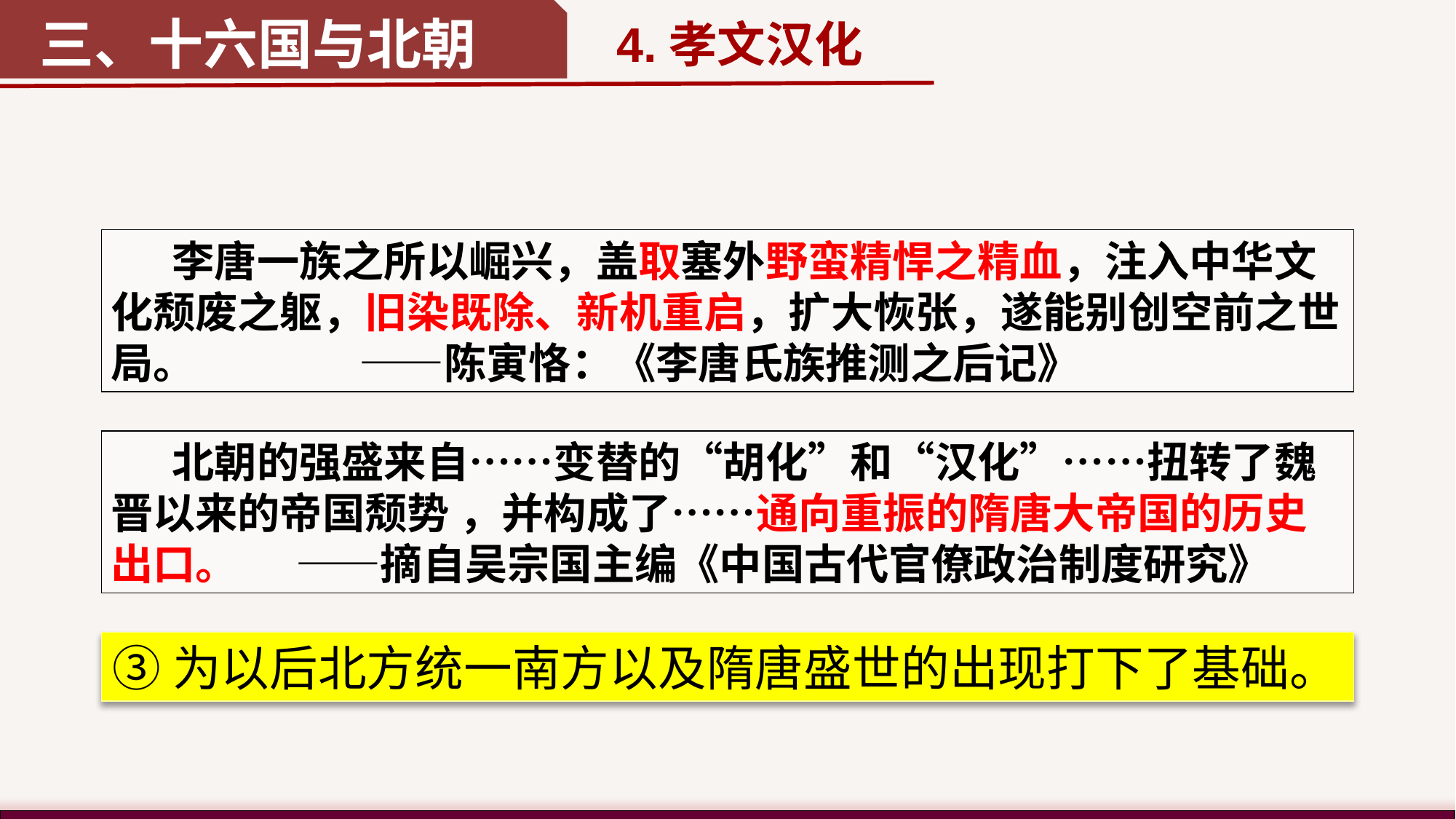

三、十六国与北朝
4.孝文汉化
      李唐一族之所以崛兴，盖取塞外野蛮精悍之精血，注入中华文化颓废之躯，旧染既除、新机重启，扩大恢张，遂能别创空前之世局。                 ——陈寅恪：《李唐氏族推测之后记》
      北朝的强盛来自……变替的“胡化”和“汉化”……扭转了魏晋以来的帝国颓势 ，并构成了……通向重振的隋唐大帝国的历史出口。      ——摘自吴宗国主编《中国古代官僚政治制度研究》
③为以后北方统一南方以及隋唐盛世的出现打下了基础。